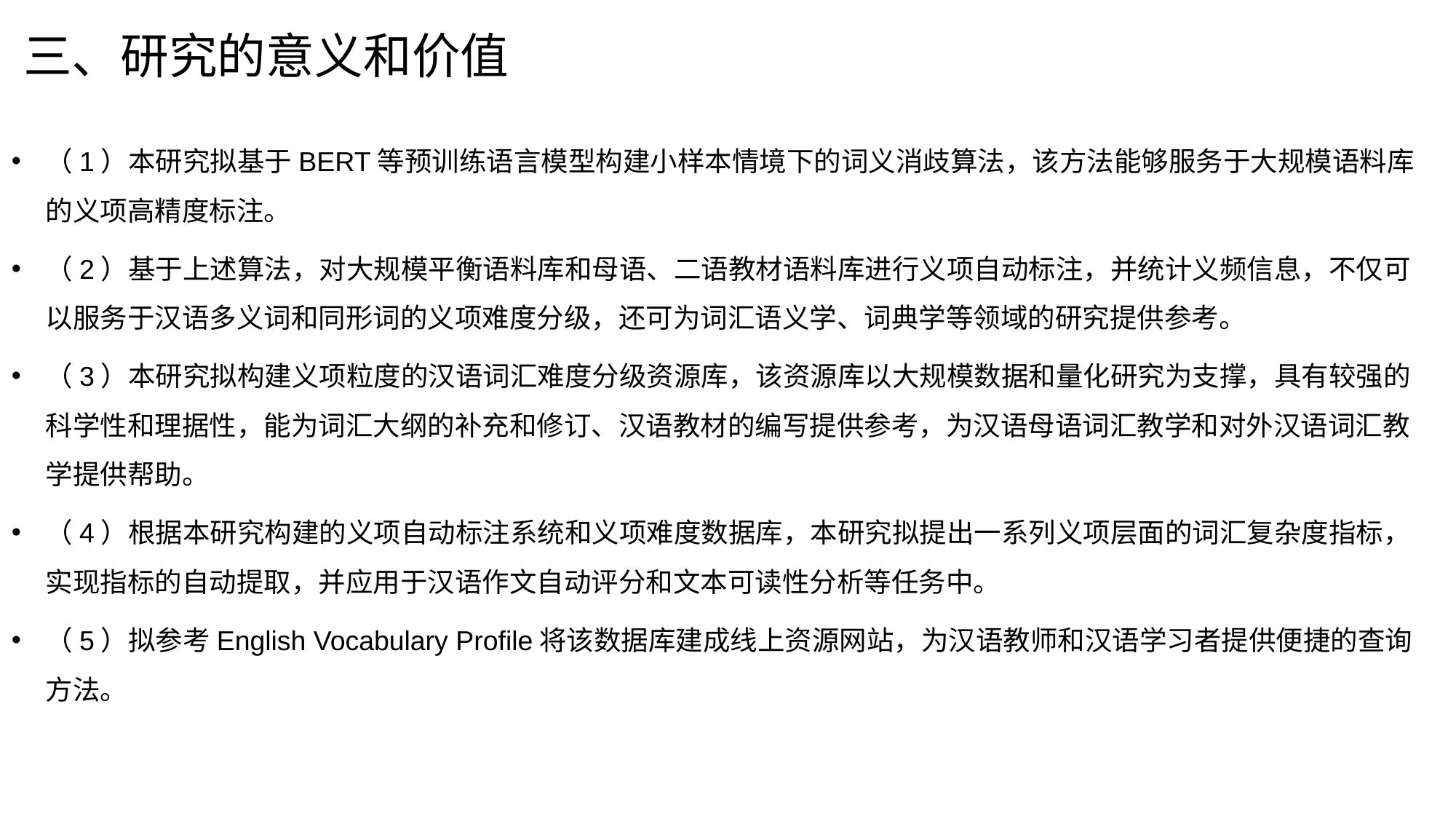

三、研究的意义和价值
（1）本研究拟基于BERT等预训练语言模型构建小样本情境下的词义消歧算法，该方法能够服务于大规模语料库的义项高精度标注。
（2）基于上述算法，对大规模平衡语料库和母语、二语教材语料库进行义项自动标注，并统计义频信息，不仅可以服务于汉语多义词和同形词的义项难度分级，还可为词汇语义学、词典学等领域的研究提供参考。
（3）本研究拟构建义项粒度的汉语词汇难度分级资源库，该资源库以大规模数据和量化研究为支撑，具有较强的科学性和理据性，能为词汇大纲的补充和修订、汉语教材的编写提供参考，为汉语母语词汇教学和对外汉语词汇教学提供帮助。
（4）根据本研究构建的义项自动标注系统和义项难度数据库，本研究拟提出一系列义项层面的词汇复杂度指标，实现指标的自动提取，并应用于汉语作文自动评分和文本可读性分析等任务中。
（5）拟参考English Vocabulary Profile将该数据库建成线上资源网站，为汉语教师和汉语学习者提供便捷的查询方法。